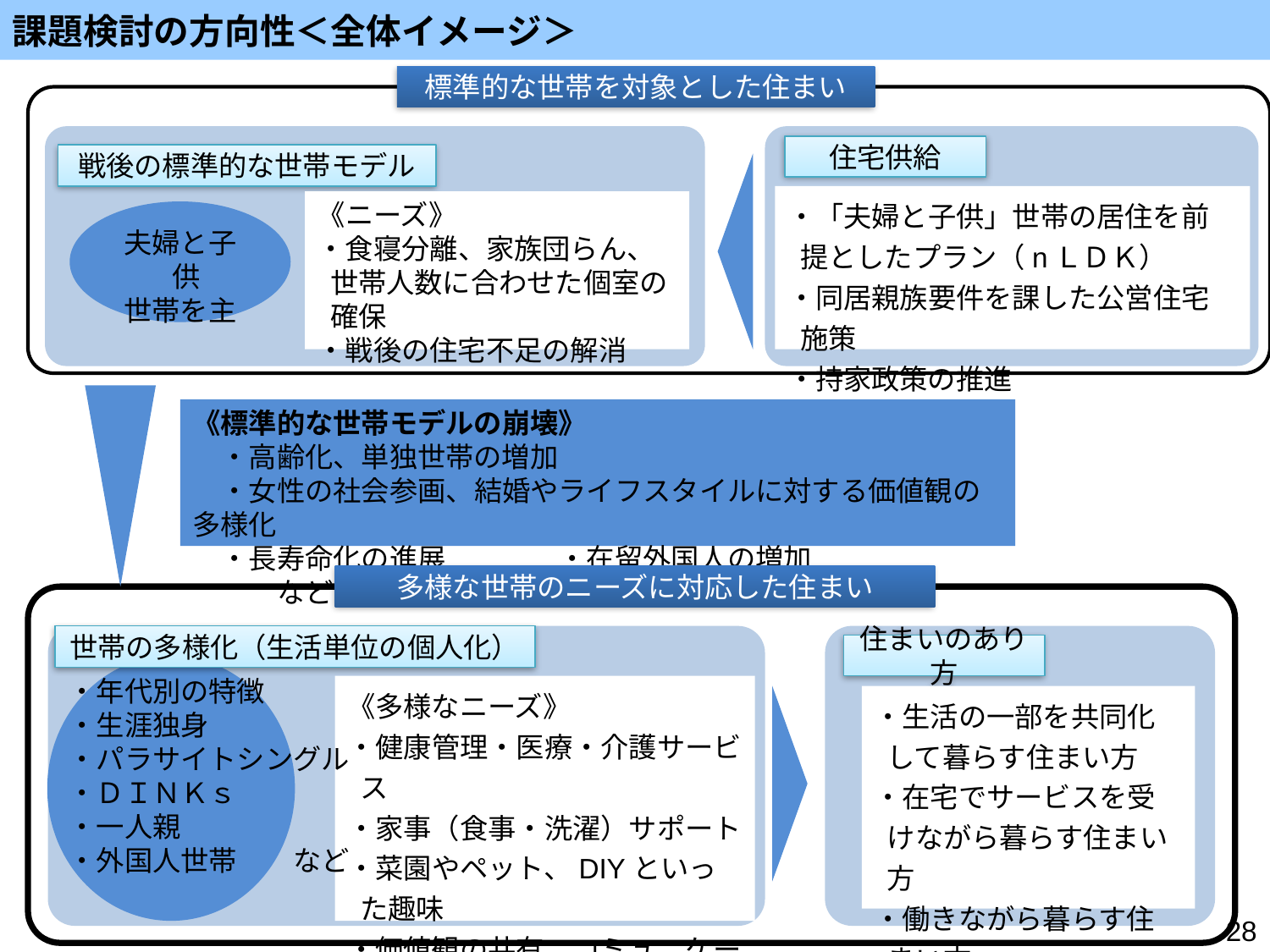

課題検討の方向性＜全体イメージ＞
標準的な世帯を対象とした住まい

住宅供給
戦後の標準的な世帯モデル
・「夫婦と子供」世帯の居住を前提としたプラン（nＬＤＫ）
・同居親族要件を課した公営住宅施策
・持家政策の推進
《ニーズ》
・食寝分離、家族団らん、世帯人数に合わせた個室の確保
・戦後の住宅不足の解消
夫婦と子供
世帯を主

《標準的な世帯モデルの崩壊》
　・高齢化、単独世帯の増加
　・女性の社会参画、結婚やライフスタイルに対する価値観の多様化
　・長寿命化の進展　　　　・在留外国人の増加　　　　　　　　　など
多様な世帯のニーズに対応した住まい

・年代別の特徴
・生涯独身
・パラサイトシングル
・ＤＩＮＫｓ
・一人親
・外国人世帯　　など
世帯の多様化（生活単位の個人化）

住まいのあり方

《多様なニーズ》
・健康管理・医療・介護サービス
・家事（食事・洗濯）サポート
・菜園やペット、DIYといった趣味
・価値観の共有、コミュニケーション
・外国人世帯との共生　　など
・生活の一部を共同化して暮らす住まい方
・在宅でサービスを受けながら暮らす住まい方
・働きながら暮らす住まい方

28